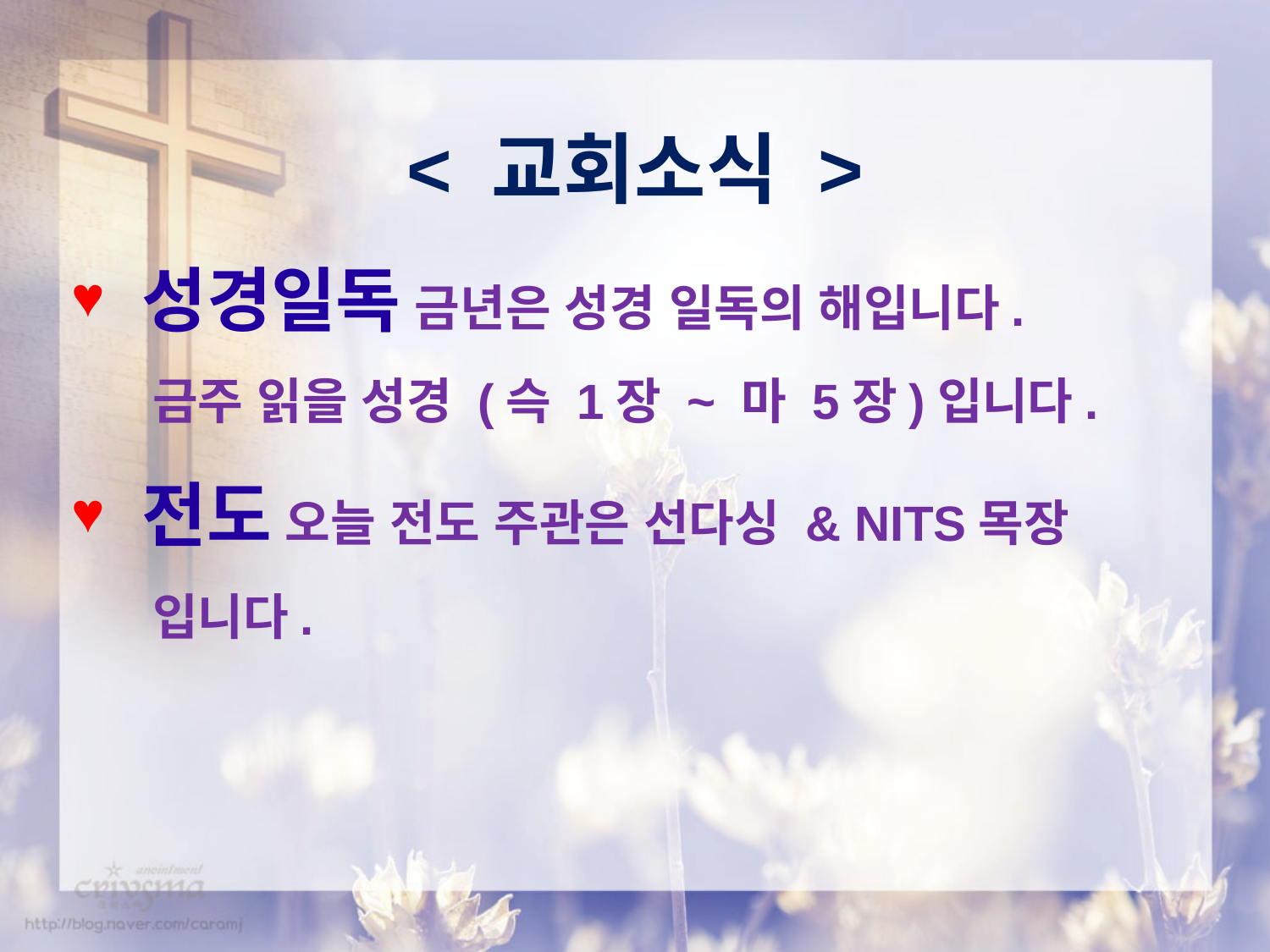

< 교회소식 >
 성경일독 금년은 성경 일독의 해입니다.
     금주 읽을 성경 (슥 1장 ~ 마 5장)입니다.
 전도 오늘 전도 주관은 선다싱 & NITS목장
     입니다.